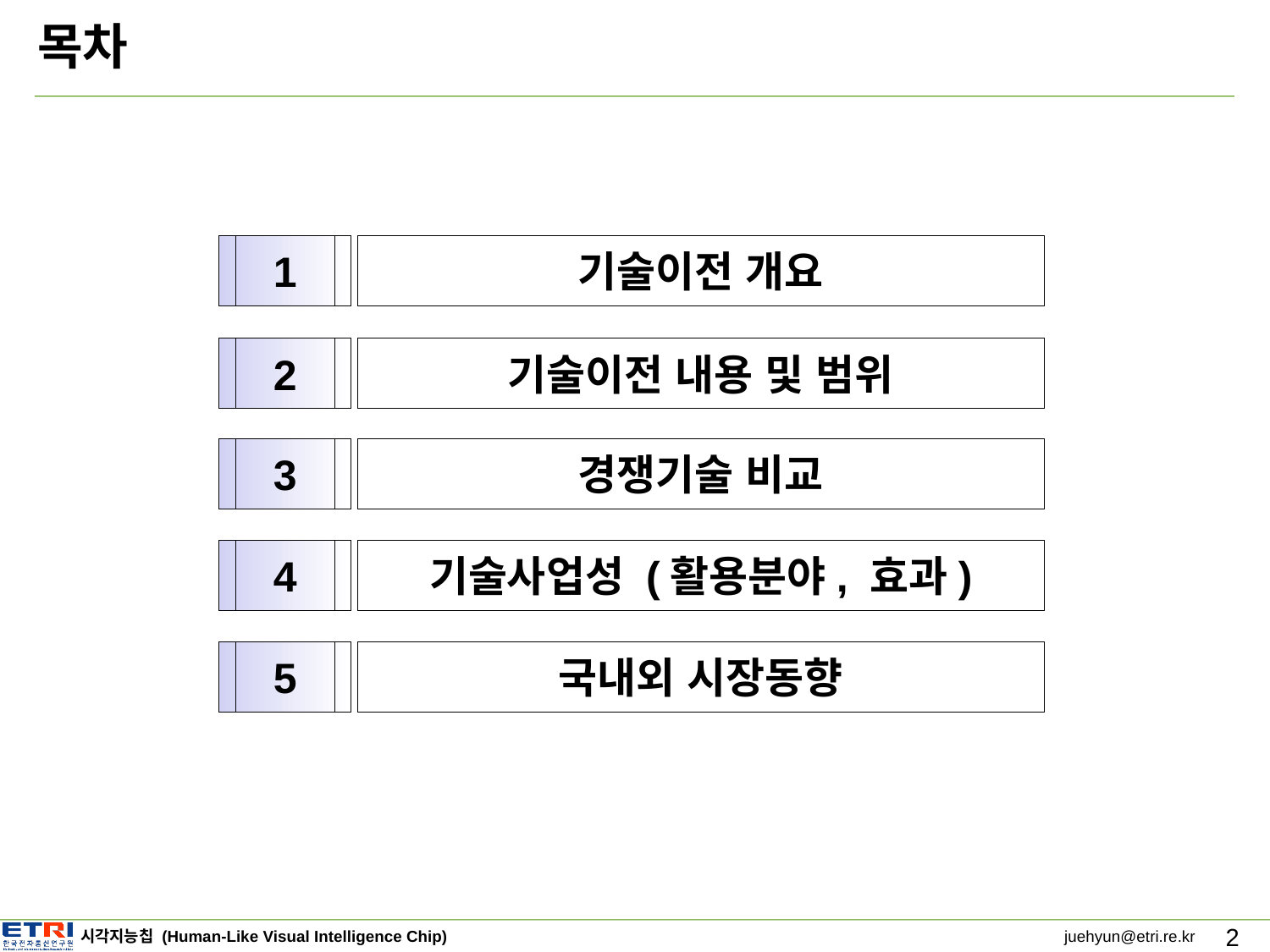

# 목차
1
기술이전 개요
2
기술이전 내용 및 범위
3
경쟁기술 비교
4
기술사업성 (활용분야, 효과)
5
국내외 시장동향
2